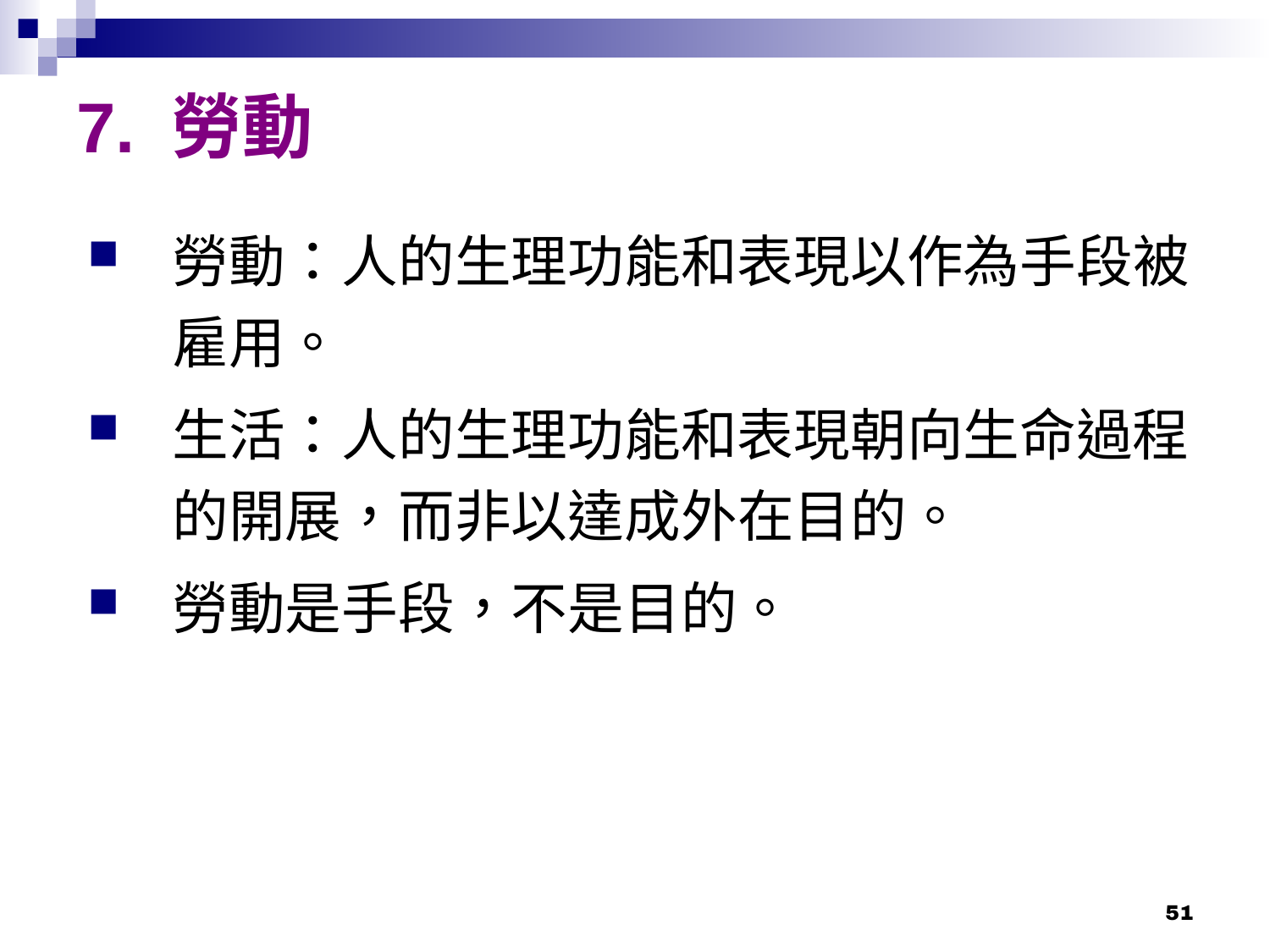

# 7. 勞動
勞動：人的生理功能和表現以作為手段被雇用。
生活：人的生理功能和表現朝向生命過程的開展，而非以達成外在目的。
勞動是手段，不是目的。
51